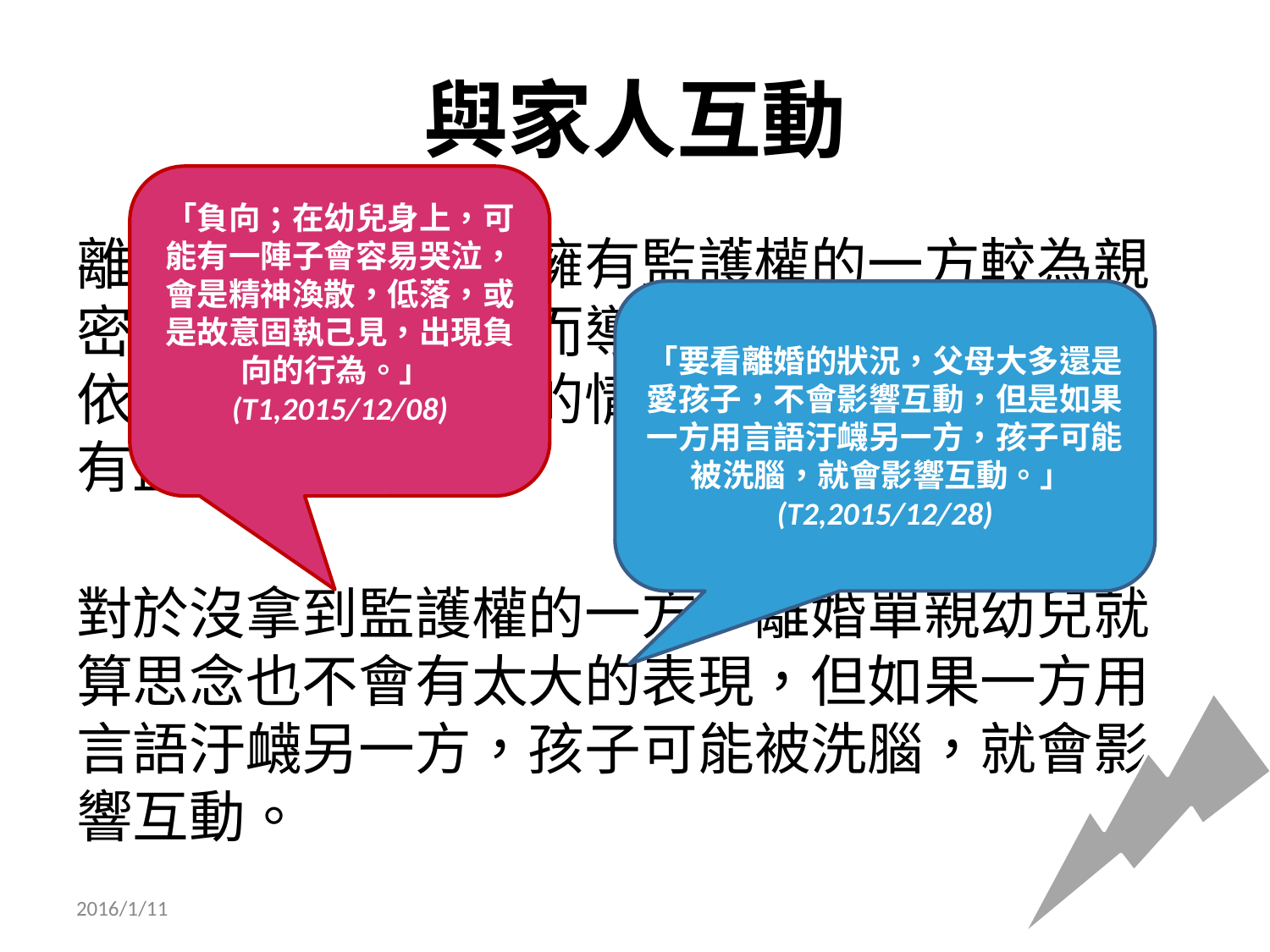

# 與家人互動
「負向；在幼兒身上，可能有一陣子會容易哭泣，會是精神渙散，低落，或是故意固執己見，出現負向的行為。」(T1,2015/12/08)

離婚單親幼兒會與擁有監護權的一方較為親密，會因不安全感而導致過度黏著、依戀及依賴感，而正負向的情緒行為也會出現在擁有監護權這一方。

對於沒拿到監護權的一方，離婚單親幼兒就算思念也不會有太大的表現，但如果一方用言語汙衊另一方，孩子可能被洗腦，就會影響互動。
「要看離婚的狀況，父母大多還是愛孩子，不會影響互動，但是如果一方用言語汙衊另一方，孩子可能被洗腦，就會影響互動。」(T2,2015/12/28)

2016/1/11